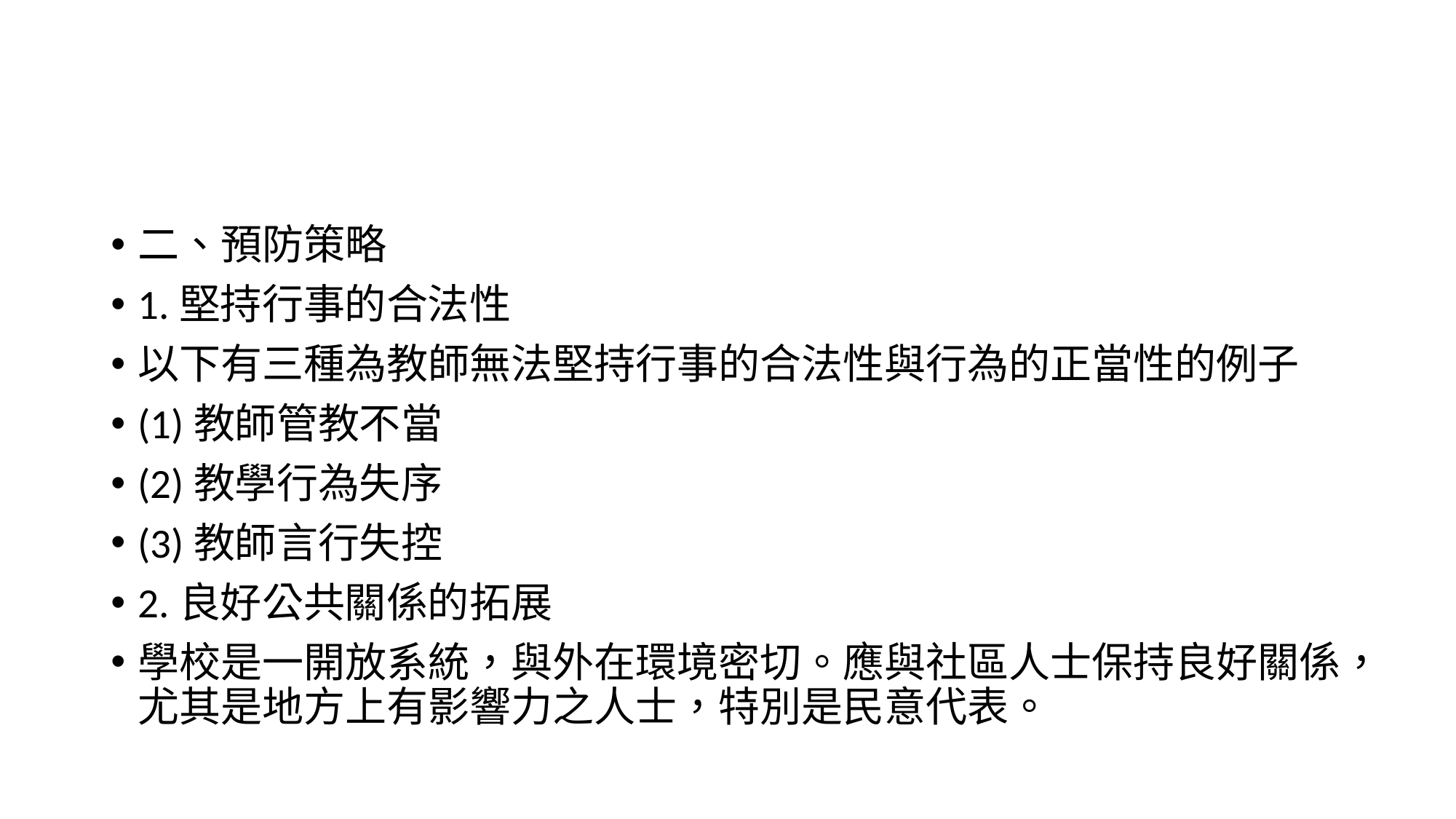

#
二、預防策略
1.堅持行事的合法性
以下有三種為教師無法堅持行事的合法性與行為的正當性的例子
(1)教師管教不當
(2)教學行為失序
(3)教師言行失控
2.良好公共關係的拓展
學校是一開放系統，與外在環境密切。應與社區人士保持良好關係，尤其是地方上有影響力之人士，特別是民意代表。